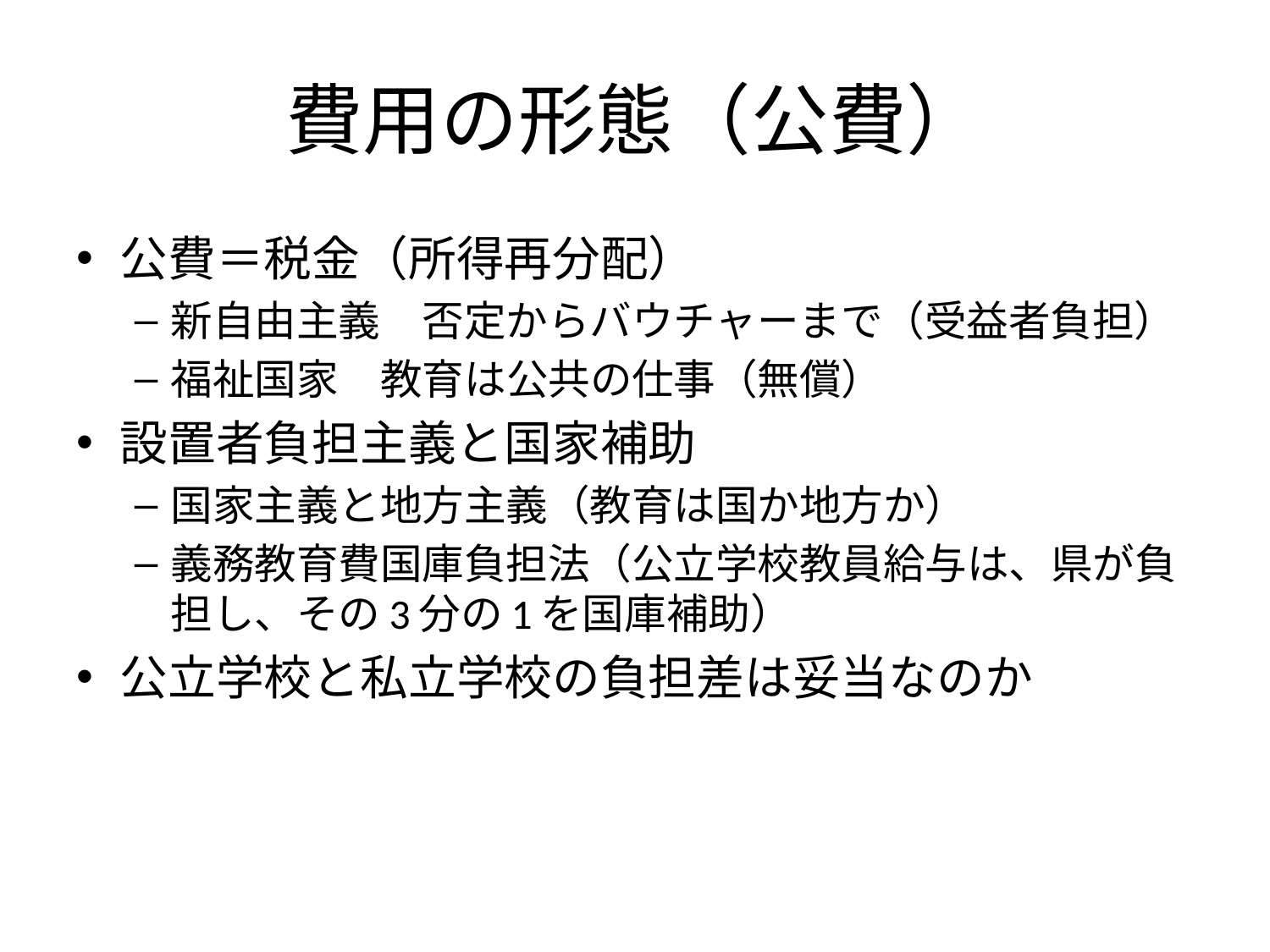

# 費用の形態（公費）
公費＝税金（所得再分配）
新自由主義　否定からバウチャーまで（受益者負担）
福祉国家　教育は公共の仕事（無償）
設置者負担主義と国家補助
国家主義と地方主義（教育は国か地方か）
義務教育費国庫負担法（公立学校教員給与は、県が負担し、その3分の1を国庫補助）
公立学校と私立学校の負担差は妥当なのか